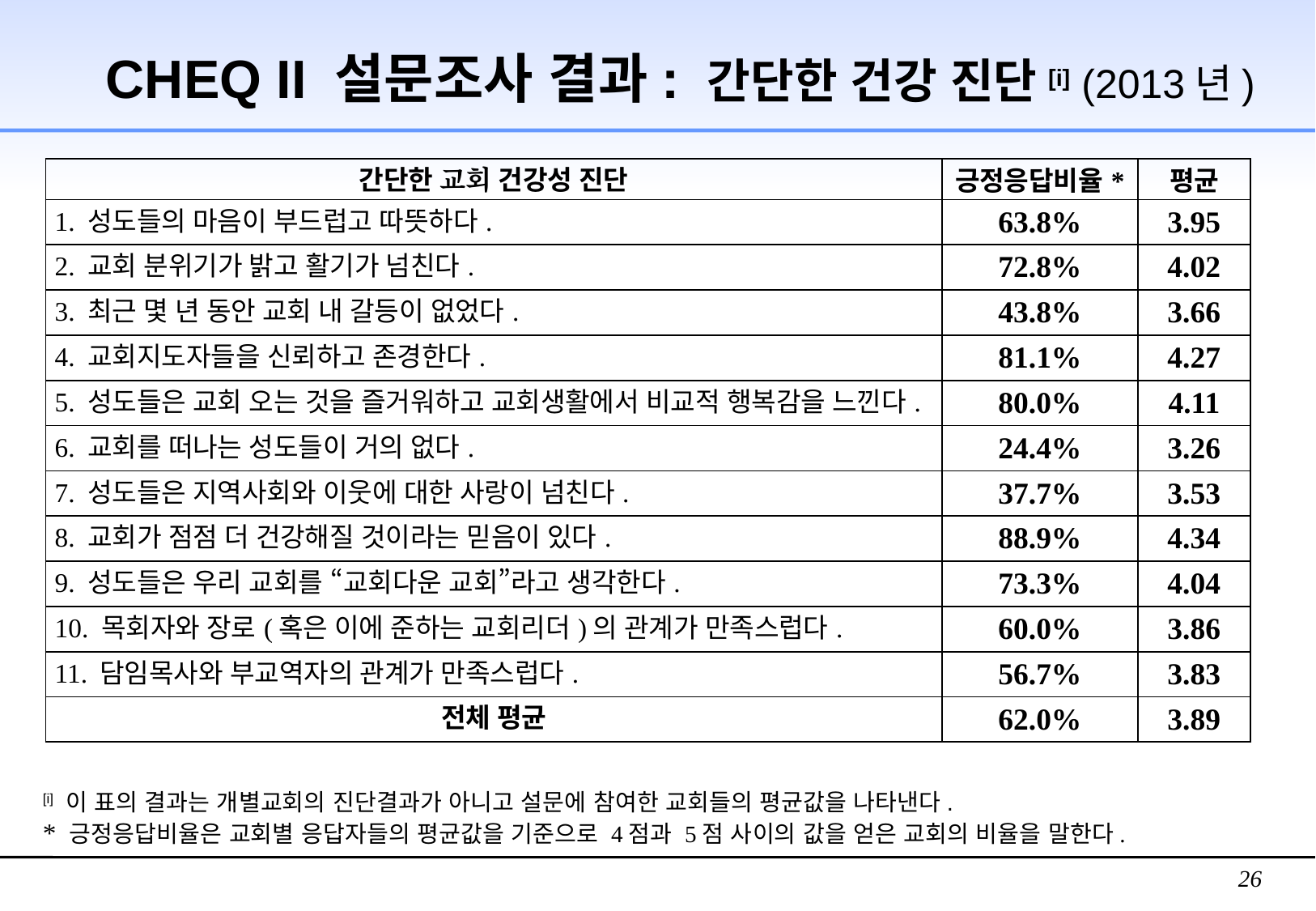

CHEQ II 설문조사 결과: 간단한 건강 진단[i] (2013년)
| 간단한 교회 건강성 진단 | 긍정응답비율\* | 평균 |
| --- | --- | --- |
| 1. 성도들의 마음이 부드럽고 따뜻하다. | 63.8% | 3.95 |
| 2. 교회 분위기가 밝고 활기가 넘친다. | 72.8% | 4.02 |
| 3. 최근 몇 년 동안 교회 내 갈등이 없었다. | 43.8% | 3.66 |
| 4. 교회지도자들을 신뢰하고 존경한다. | 81.1% | 4.27 |
| 5. 성도들은 교회 오는 것을 즐거워하고 교회생활에서 비교적 행복감을 느낀다. | 80.0% | 4.11 |
| 6. 교회를 떠나는 성도들이 거의 없다. | 24.4% | 3.26 |
| 7. 성도들은 지역사회와 이웃에 대한 사랑이 넘친다. | 37.7% | 3.53 |
| 8. 교회가 점점 더 건강해질 것이라는 믿음이 있다. | 88.9% | 4.34 |
| 9. 성도들은 우리 교회를 “교회다운 교회”라고 생각한다. | 73.3% | 4.04 |
| 10. 목회자와 장로(혹은 이에 준하는 교회리더)의 관계가 만족스럽다. | 60.0% | 3.86 |
| 11. 담임목사와 부교역자의 관계가 만족스럽다. | 56.7% | 3.83 |
| 전체 평균 | 62.0% | 3.89 |
[i] 이 표의 결과는 개별교회의 진단결과가 아니고 설문에 참여한 교회들의 평균값을 나타낸다.
* 긍정응답비율은 교회별 응답자들의 평균값을 기준으로 4점과 5점 사이의 값을 얻은 교회의 비율을 말한다.

26